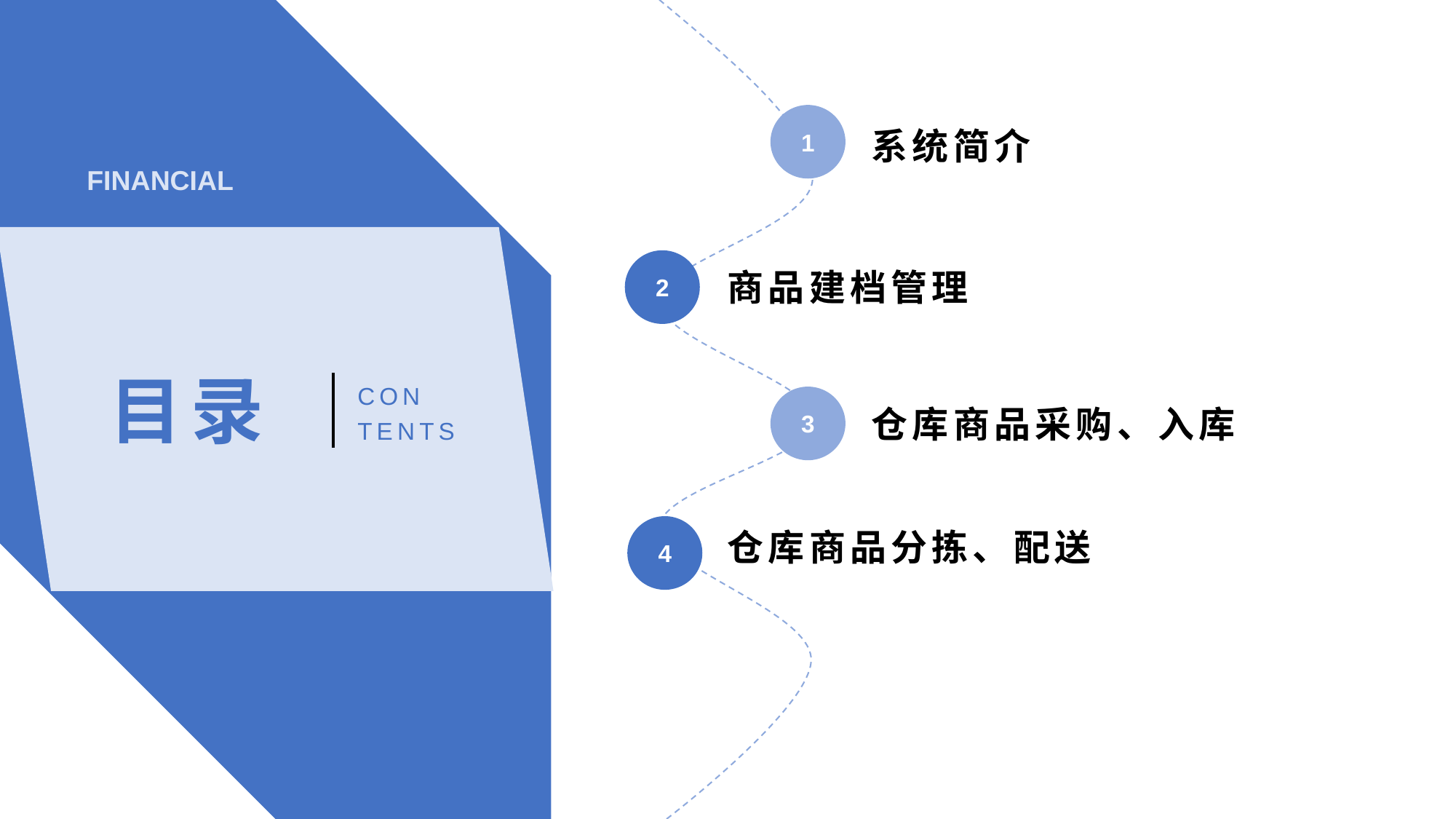

1
系统简介
FINANCIAL

2
商品建档管理
目录
CON
TENTS

3
仓库商品采购、入库
4
仓库商品分拣、配送